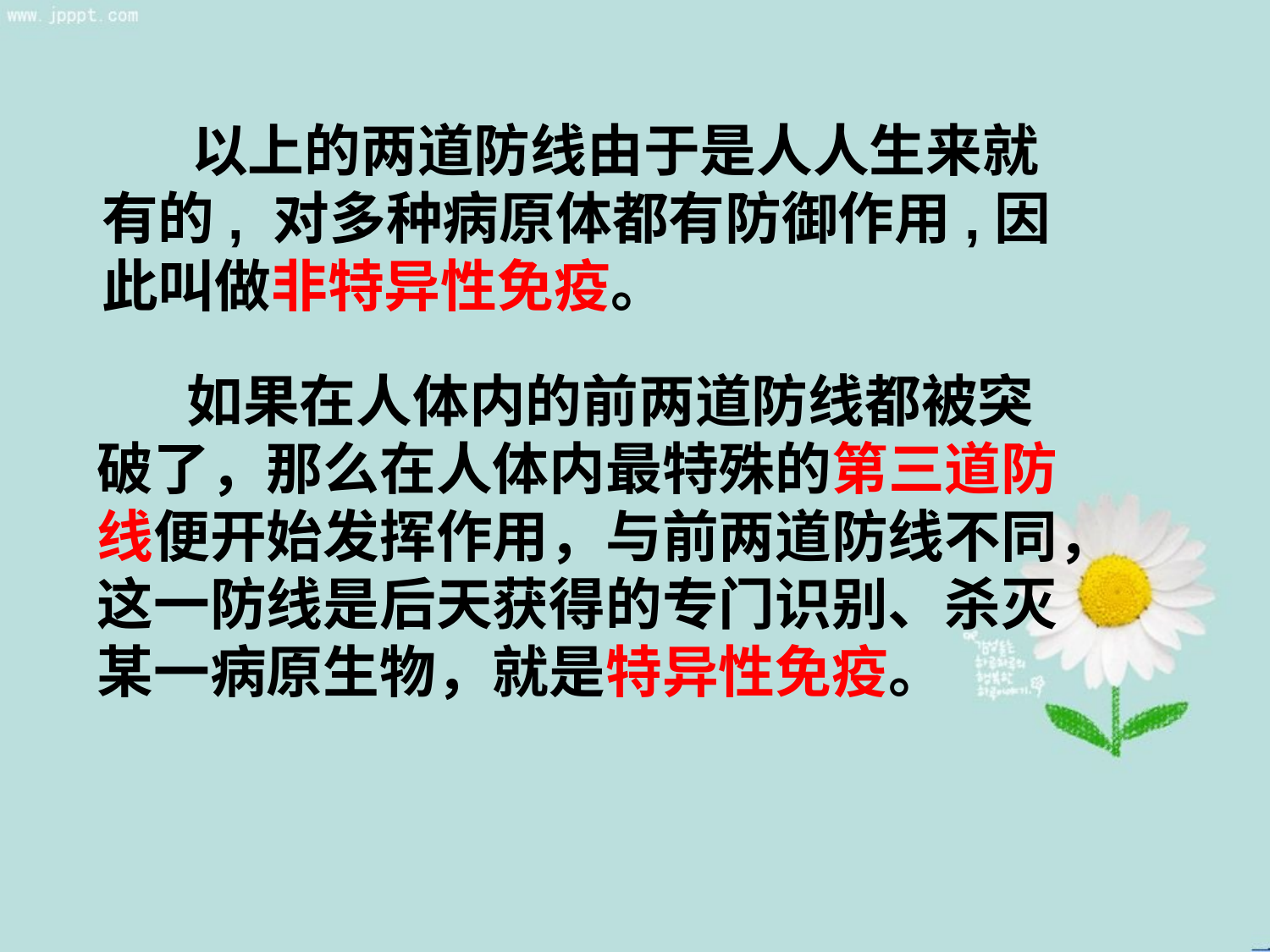

以上的两道防线由于是人人生来就有的, 对多种病原体都有防御作用,因此叫做非特异性免疫。
      如果在人体内的前两道防线都被突破了，那么在人体内最特殊的第三道防线便开始发挥作用，与前两道防线不同，这一防线是后天获得的专门识别、杀灭某一病原生物，就是特异性免疫。